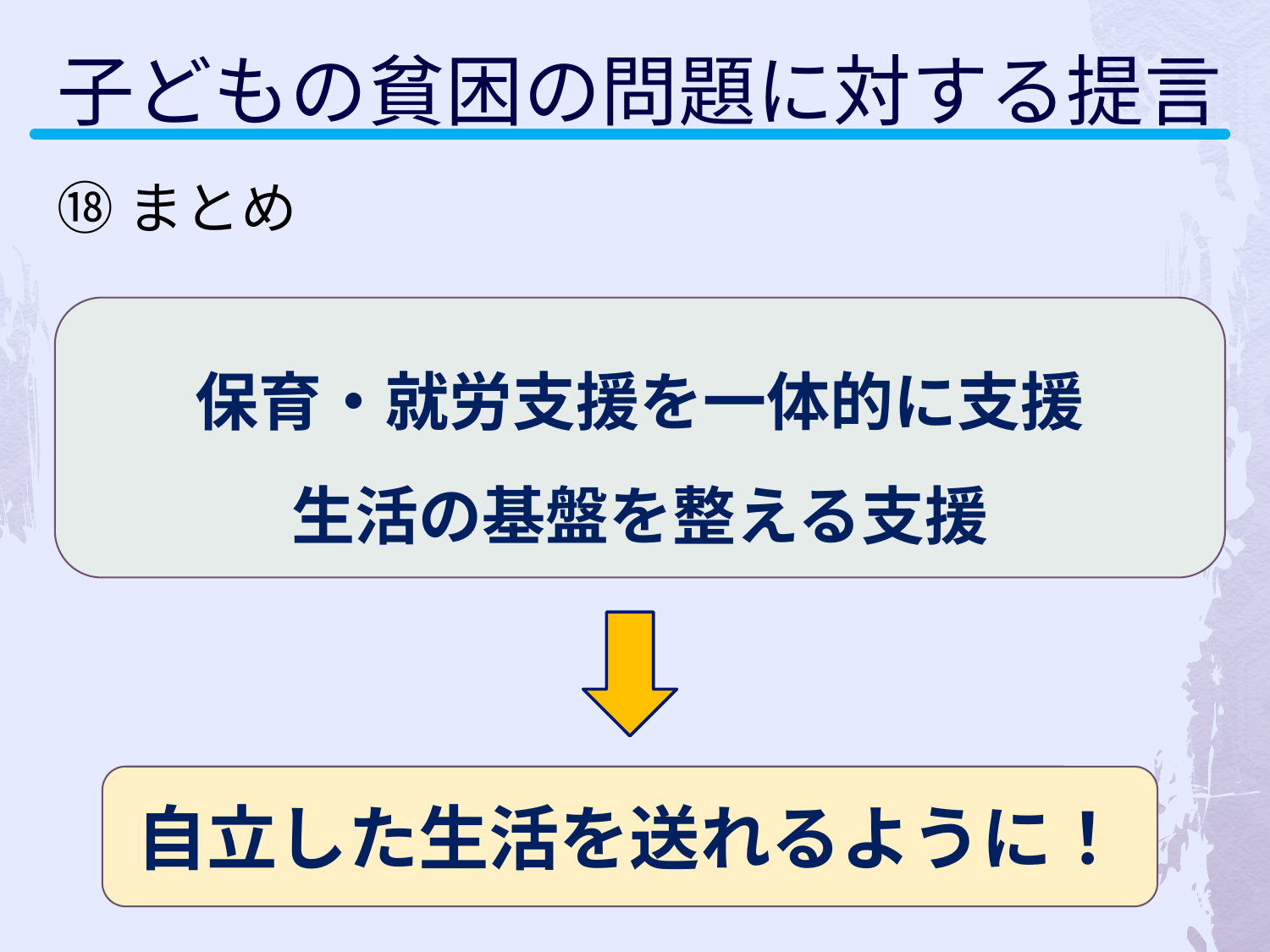

子どもの貧困の問題に対する提言
⑱まとめ

保育・就労支援を一体的に支援
生活の基盤を整える支援

自立した生活を送れるように！